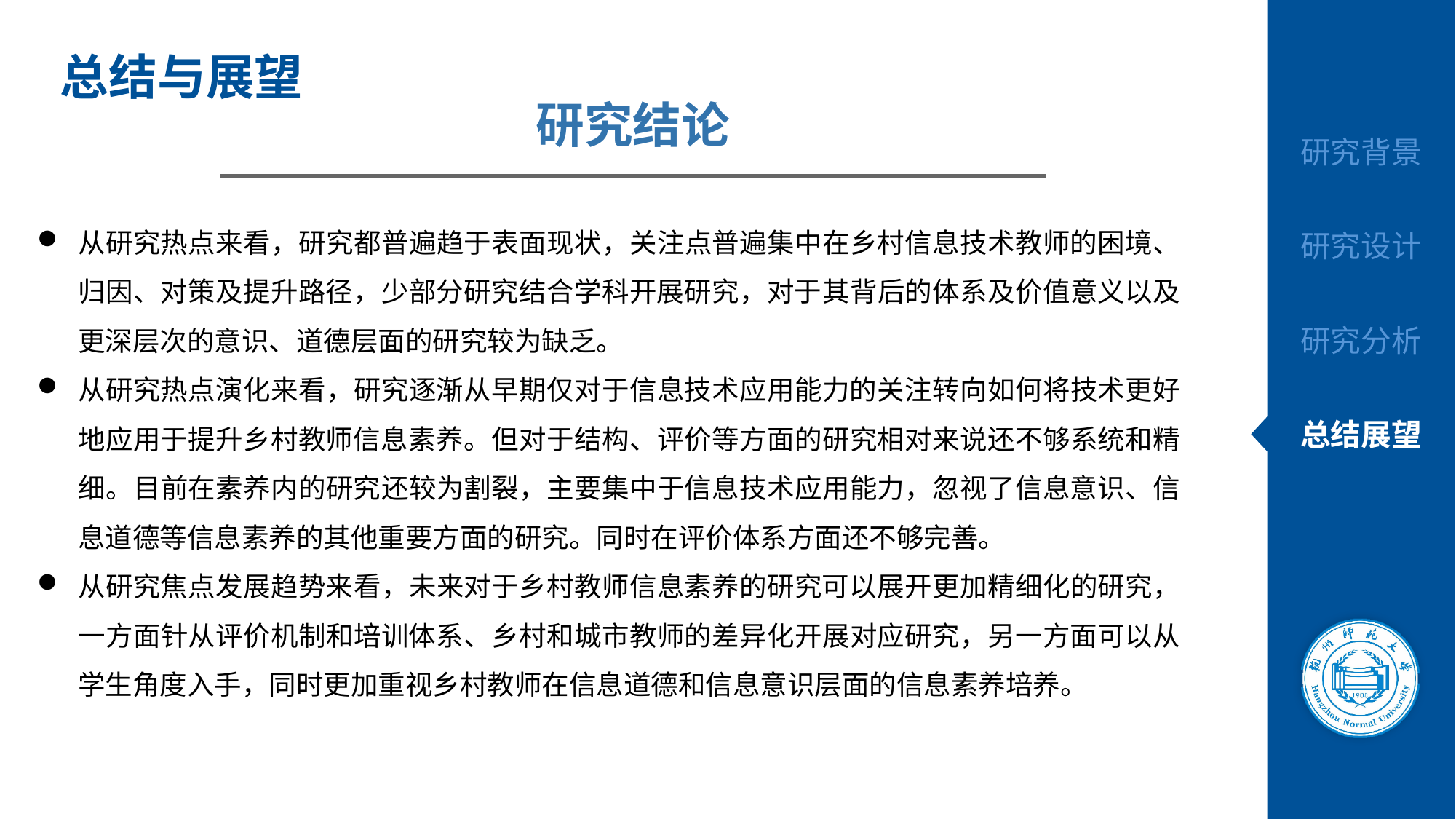

# 总结与展望
研究结论
从研究热点来看，研究都普遍趋于表面现状，关注点普遍集中在乡村信息技术教师的困境、归因、对策及提升路径，少部分研究结合学科开展研究，对于其背后的体系及价值意义以及更深层次的意识、道德层面的研究较为缺乏。
从研究热点演化来看，研究逐渐从早期仅对于信息技术应用能力的关注转向如何将技术更好地应用于提升乡村教师信息素养。但对于结构、评价等方面的研究相对来说还不够系统和精细。目前在素养内的研究还较为割裂，主要集中于信息技术应用能力，忽视了信息意识、信息道德等信息素养的其他重要方面的研究。同时在评价体系方面还不够完善。
从研究焦点发展趋势来看，未来对于乡村教师信息素养的研究可以展开更加精细化的研究，一方面针从评价机制和培训体系、乡村和城市教师的差异化开展对应研究，另一方面可以从学生角度入手，同时更加重视乡村教师在信息道德和信息意识层面的信息素养培养。